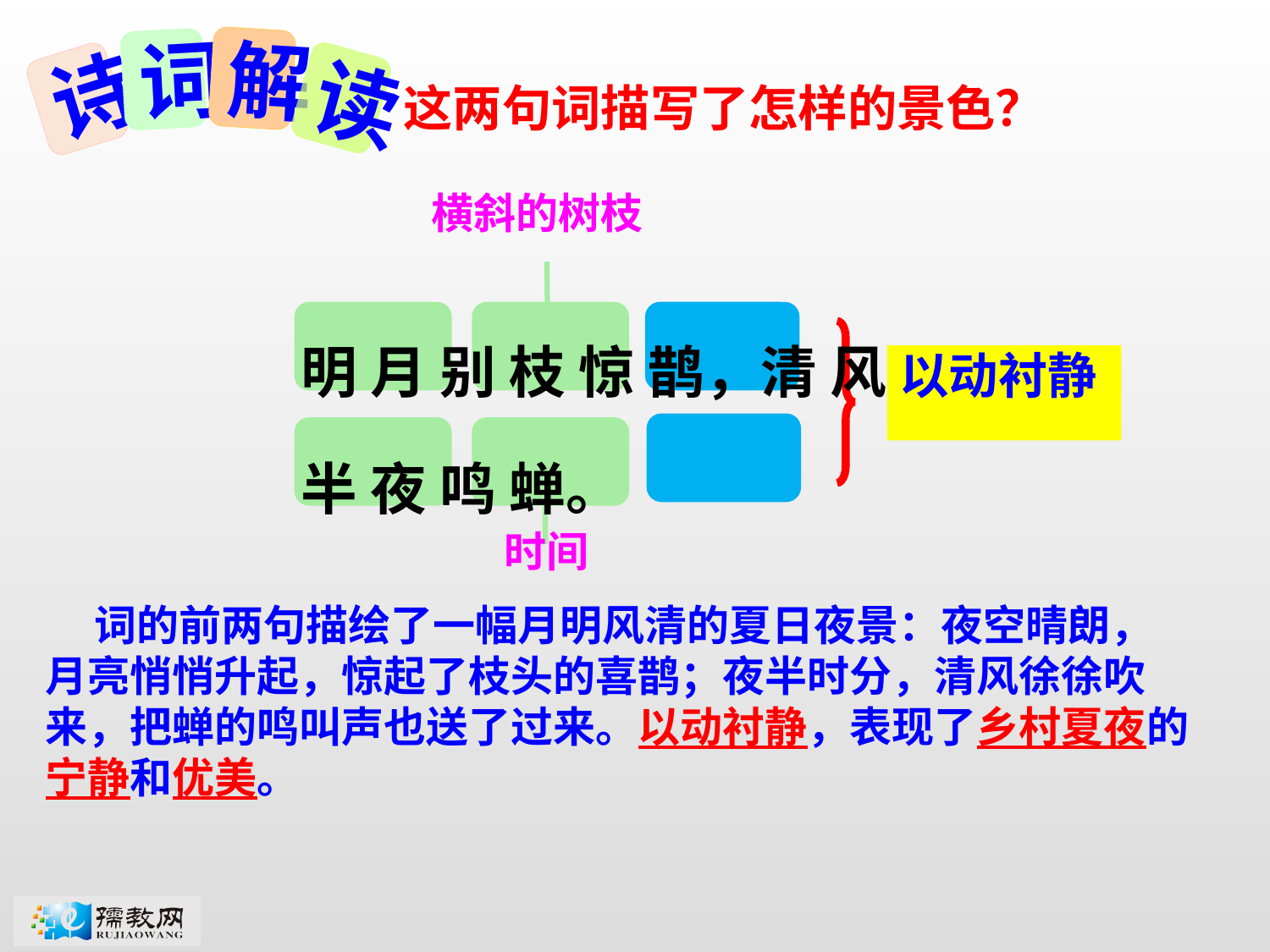

解
词
读
诗
这两句词描写了怎样的景色？
横斜的树枝
明 月 别 枝 惊 鹊，清 风 半 夜 鸣 蝉。

以动衬静

时间
    词的前两句描绘了一幅月明风清的夏日夜景：夜空晴朗，月亮悄悄升起，惊起了枝头的喜鹊；夜半时分，清风徐徐吹来，把蝉的鸣叫声也送了过来。以动衬静，表现了乡村夏夜的宁静和优美。